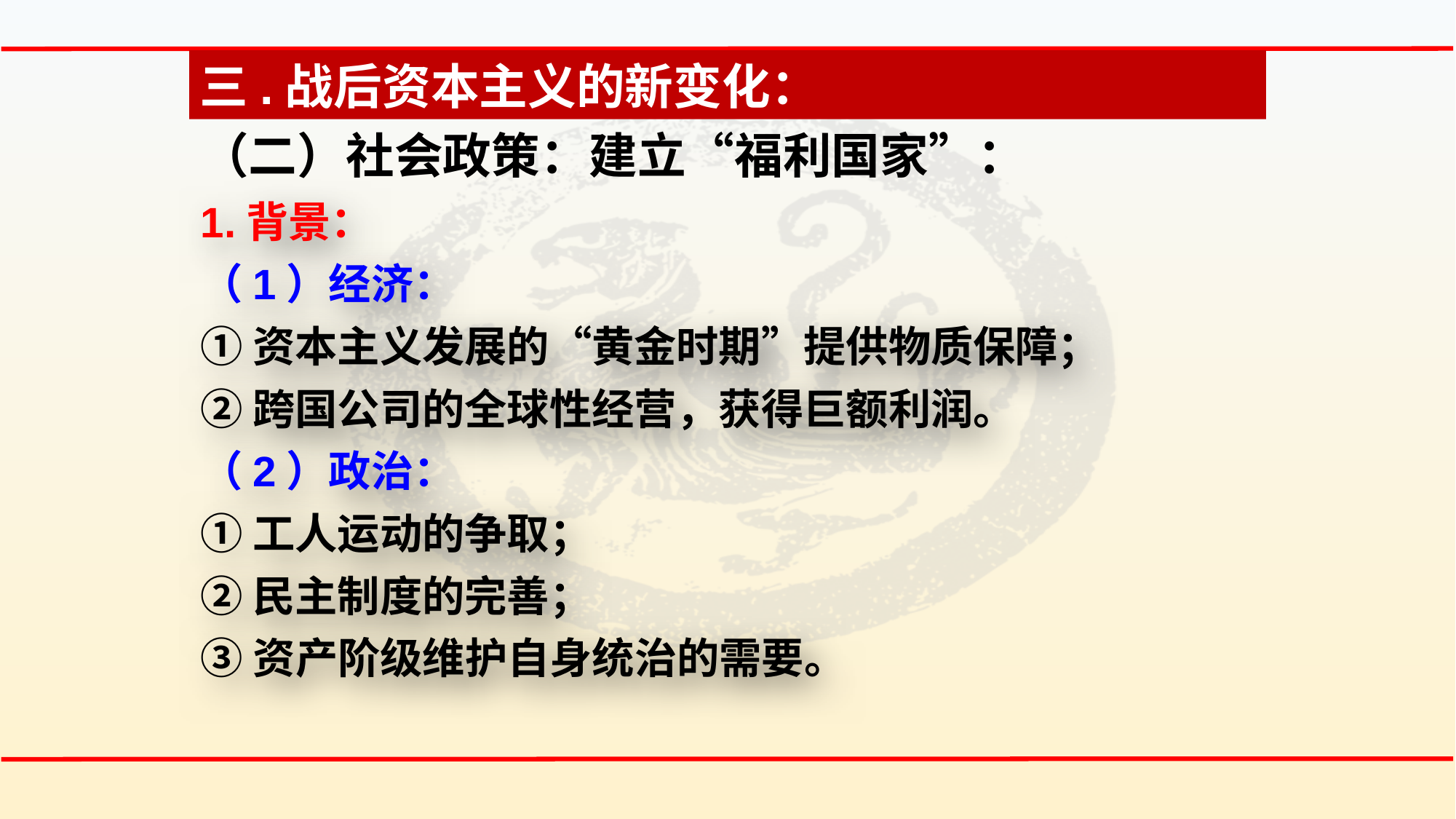

三.战后资本主义的新变化：
（二）社会政策：建立“福利国家”：
1.背景：
（1）经济：
①资本主义发展的“黄金时期”提供物质保障；
②跨国公司的全球性经营，获得巨额利润。
（2）政治：
①工人运动的争取；
②民主制度的完善；
③资产阶级维护自身统治的需要。